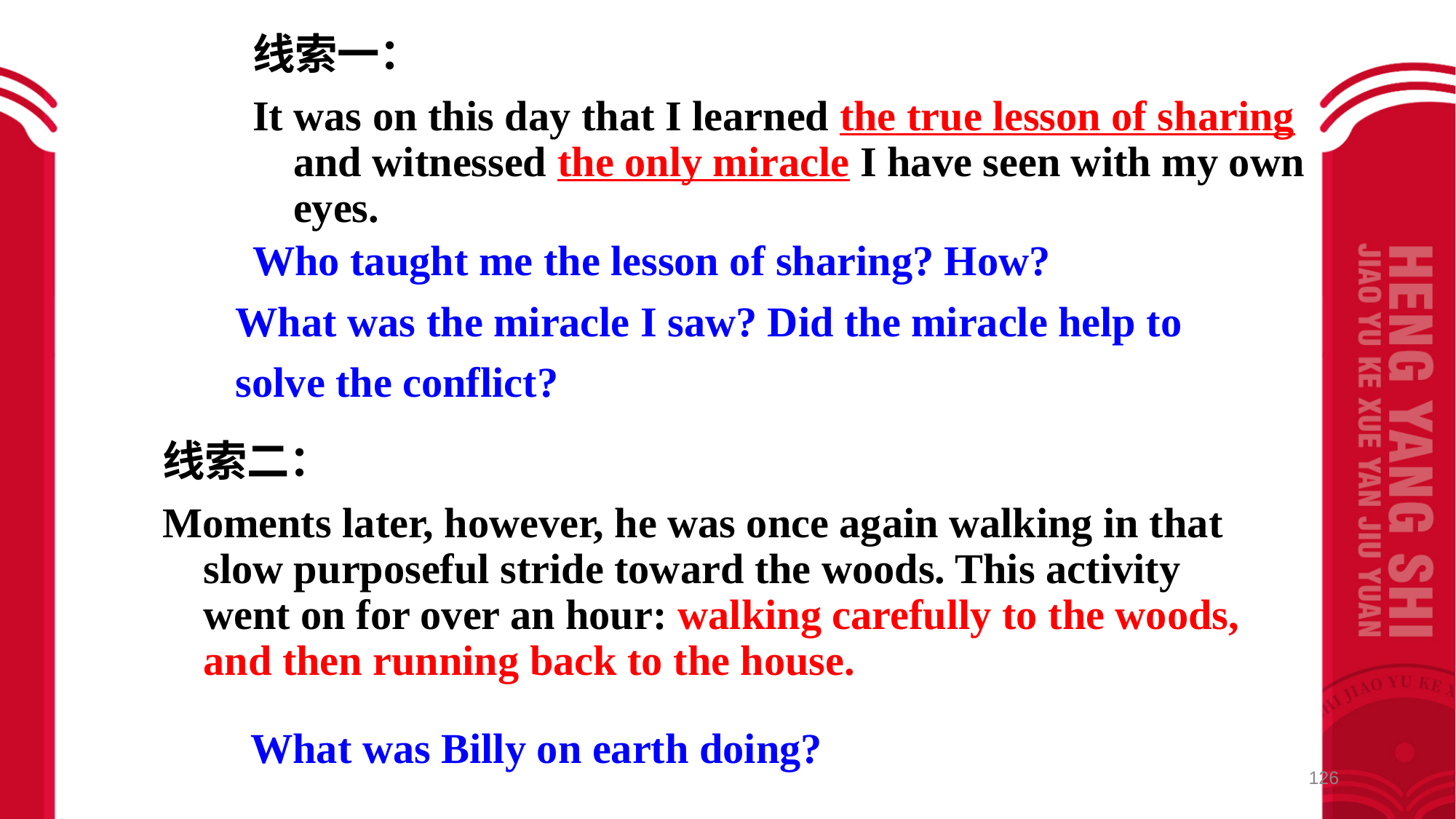

线索一：
It was on this day that I learned the true lesson of sharing and witnessed the only miracle I have seen with my own eyes.
Who taught me the lesson of sharing? How?
What was the miracle I saw? Did the miracle help to
solve the conflict?
线索二：
Moments later, however, he was once again walking in that slow purposeful stride toward the woods. This activity went on for over an hour: walking carefully to the woods, and then running back to the house.
What was Billy on earth doing?
126